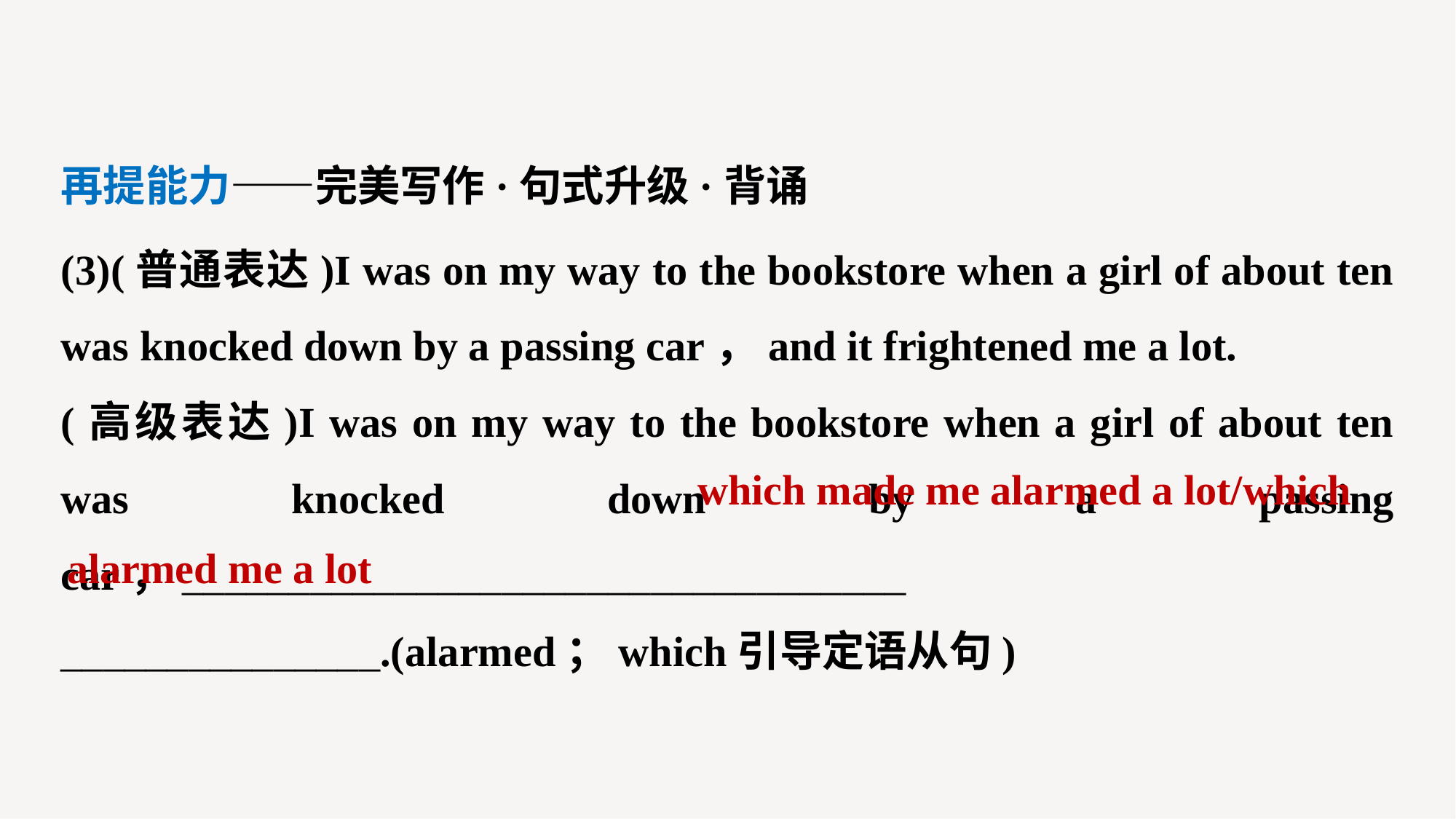

再提能力——完美写作·句式升级·背诵
(3)(普通表达)I was on my way to the bookstore when a girl of about ten was knocked down by a passing car，and it frightened me a lot.
(高级表达)I was on my way to the bookstore when a girl of about ten was knocked down by a passing car，__________________________________
_______________.(alarmed；which引导定语从句)
which made me alarmed a lot/which
alarmed me a lot